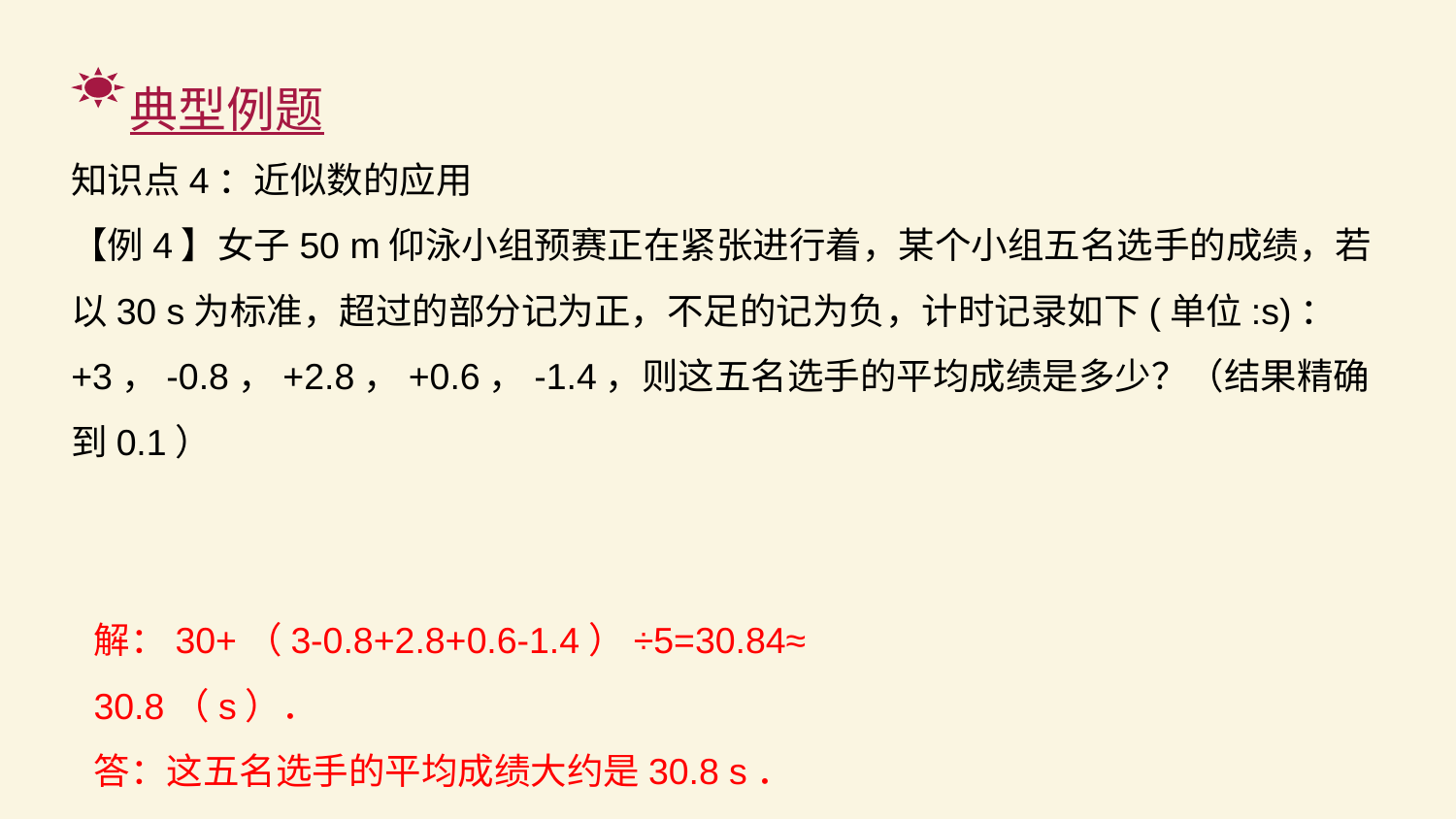

典型例题

知识点4：近似数的应用
【例4】女子50 m仰泳小组预赛正在紧张进行着，某个小组五名选手的成绩，若以30 s为标准，超过的部分记为正，不足的记为负，计时记录如下(单位:s)：+3，-0.8，+2.8，+0.6，-1.4，则这五名选手的平均成绩是多少？（结果精确到0.1）
解：30+（3-0.8+2.8+0.6-1.4）÷5=30.84≈
30.8（s）．
答：这五名选手的平均成绩大约是30.8 s．